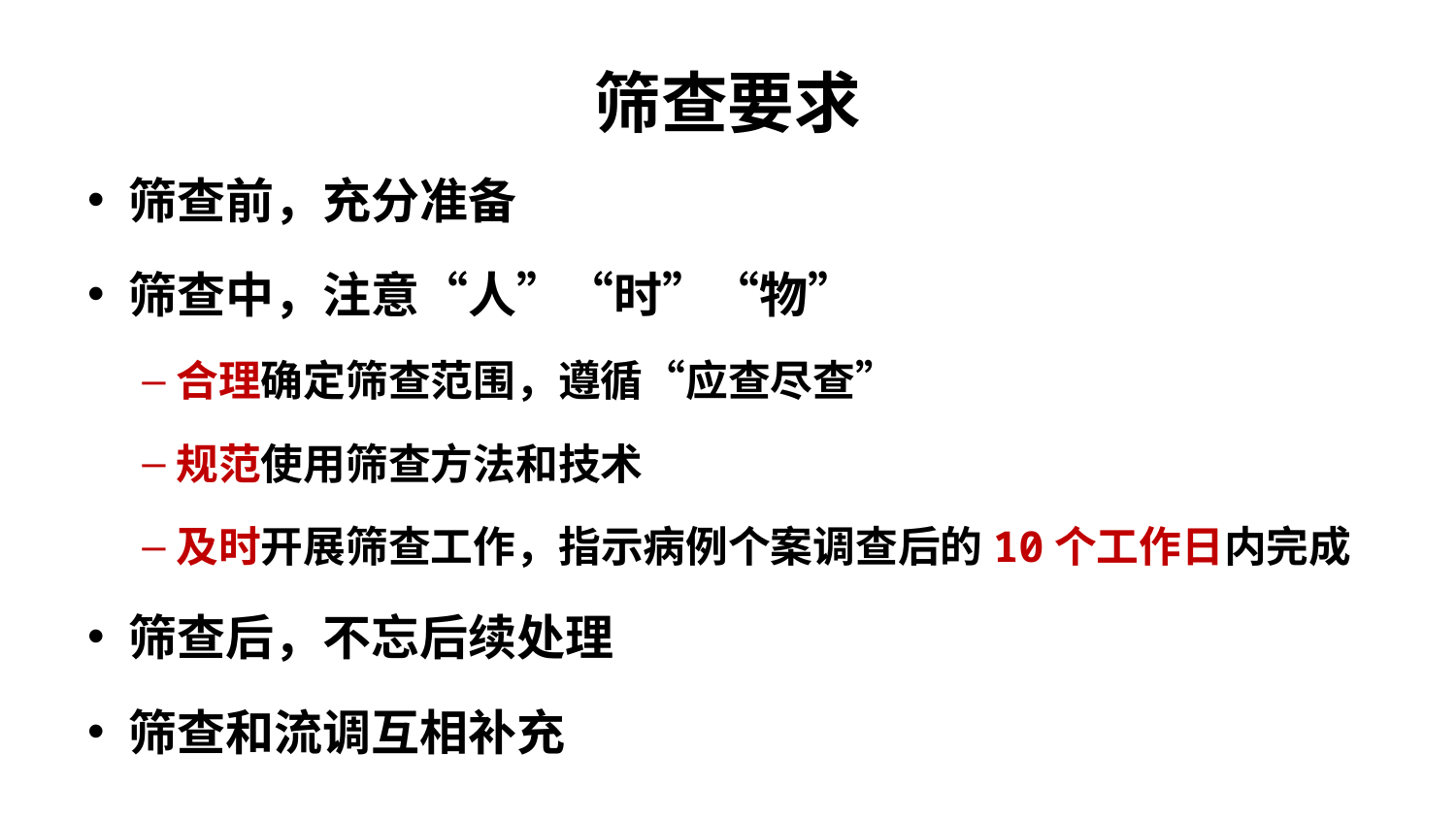

# 筛查要求
筛查前，充分准备
筛查中，注意“人”“时”“物”
合理确定筛查范围，遵循“应查尽查”
规范使用筛查方法和技术
及时开展筛查工作，指示病例个案调查后的10个工作日内完成
筛查后，不忘后续处理
筛查和流调互相补充
24